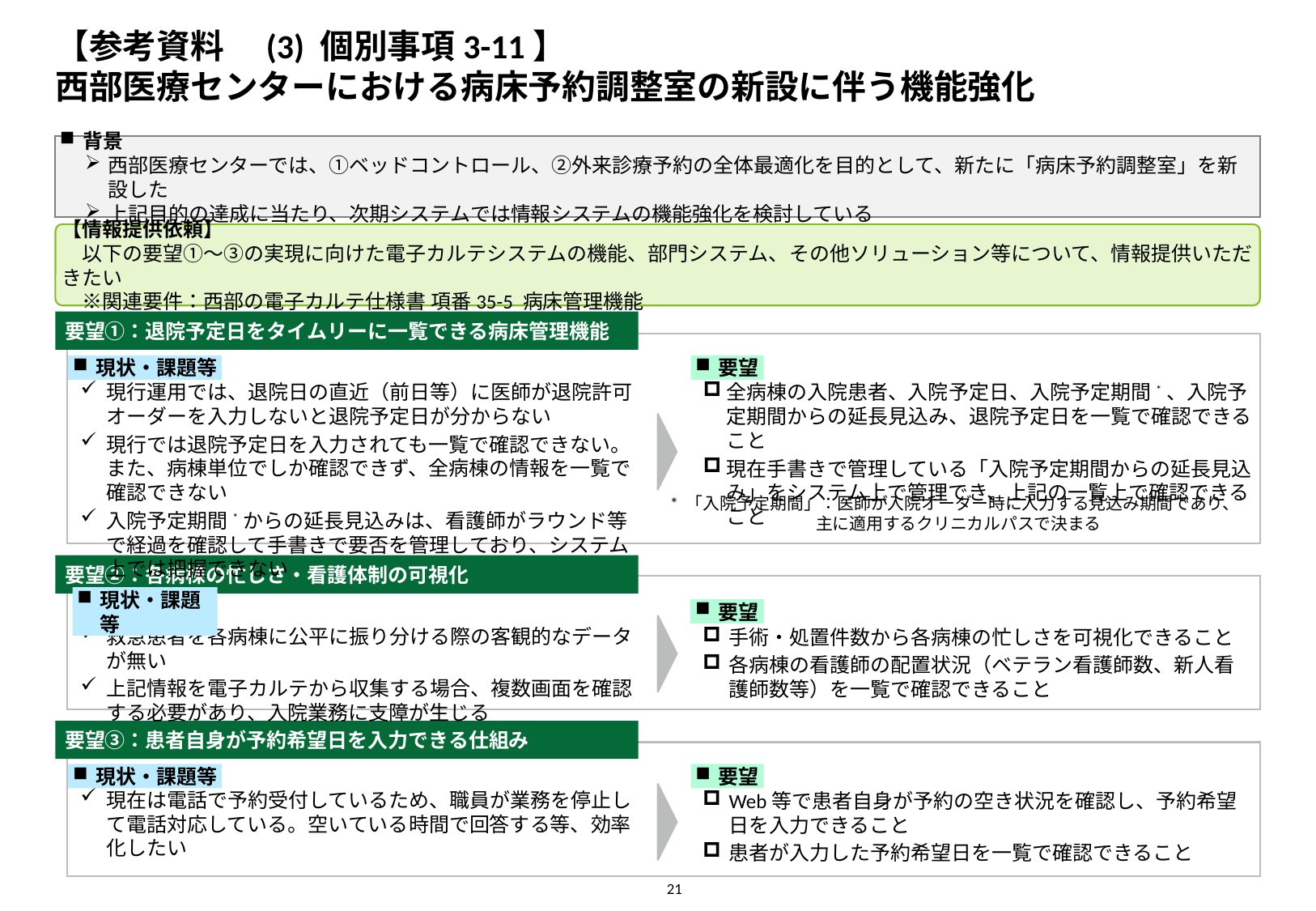

# 【参考資料　(3) 個別事項3-11】 西部医療センターにおける病床予約調整室の新設に伴う機能強化
背景
西部医療センターでは、①ベッドコントロール、②外来診療予約の全体最適化を目的として、新たに「病床予約調整室」を新設した
上記目的の達成に当たり、次期システムでは情報システムの機能強化を検討している
【情報提供依頼】
　以下の要望①～③の実現に向けた電子カルテシステムの機能、部門システム、その他ソリューション等について、情報提供いただきたい
　※関連要件：西部の電子カルテ仕様書 項番35-5 病床管理機能
要望①：退院予定日をタイムリーに一覧できる病床管理機能

現状・課題等
要望
現行運用では、退院日の直近（前日等）に医師が退院許可オーダーを入力しないと退院予定日が分からない
現行では退院予定日を入力されても一覧で確認できない。また、病棟単位でしか確認できず、全病棟の情報を一覧で確認できない
入院予定期間*からの延長見込みは、看護師がラウンド等で経過を確認して手書きで要否を管理しており、システム上では把握できない
全病棟の入院患者、入院予定日、入院予定期間*、入院予定期間からの延長見込み、退院予定日を一覧で確認できること
現在手書きで管理している「入院予定期間からの延長見込み」をシステム上で管理でき、上記の一覧上で確認できること

* 「入院予定期間」：医師が入院オーダー時に入力する見込み期間であり、
　　　　　　　　   主に適用するクリニカルパスで決まる
要望②：各病棟の忙しさ・看護体制の可視化

現状・課題等
要望
救急患者を各病棟に公平に振り分ける際の客観的なデータが無い
上記情報を電子カルテから収集する場合、複数画面を確認する必要があり、入院業務に支障が生じる
手術・処置件数から各病棟の忙しさを可視化できること
各病棟の看護師の配置状況（ベテラン看護師数、新人看護師数等）を一覧で確認できること

要望③：患者自身が予約希望日を入力できる仕組み

現状・課題等
要望
現在は電話で予約受付しているため、職員が業務を停止して電話対応している。空いている時間で回答する等、効率化したい
Web等で患者自身が予約の空き状況を確認し、予約希望日を入力できること
患者が入力した予約希望日を一覧で確認できること

21